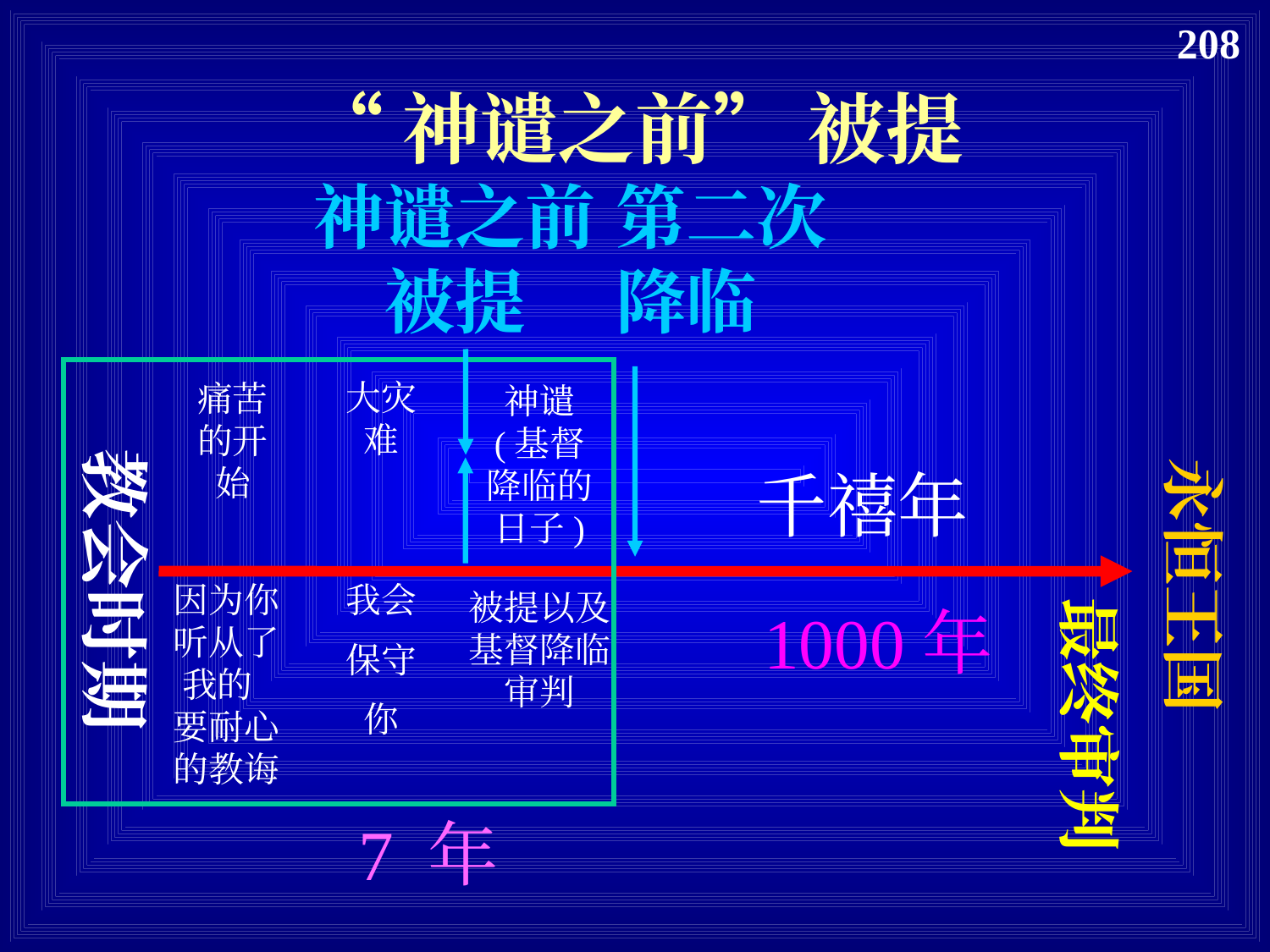

208
“神谴之前” 被提
神谴之前
被提
第二次降临

大灾难
痛苦的开始
神谴
(基督降临的日子)
教会时期
永恒王国
千禧年

因为你听从了我的   要耐心的教诲

我会
保守
你
被提以及 基督降临审判
最终审判
1000年
7 年